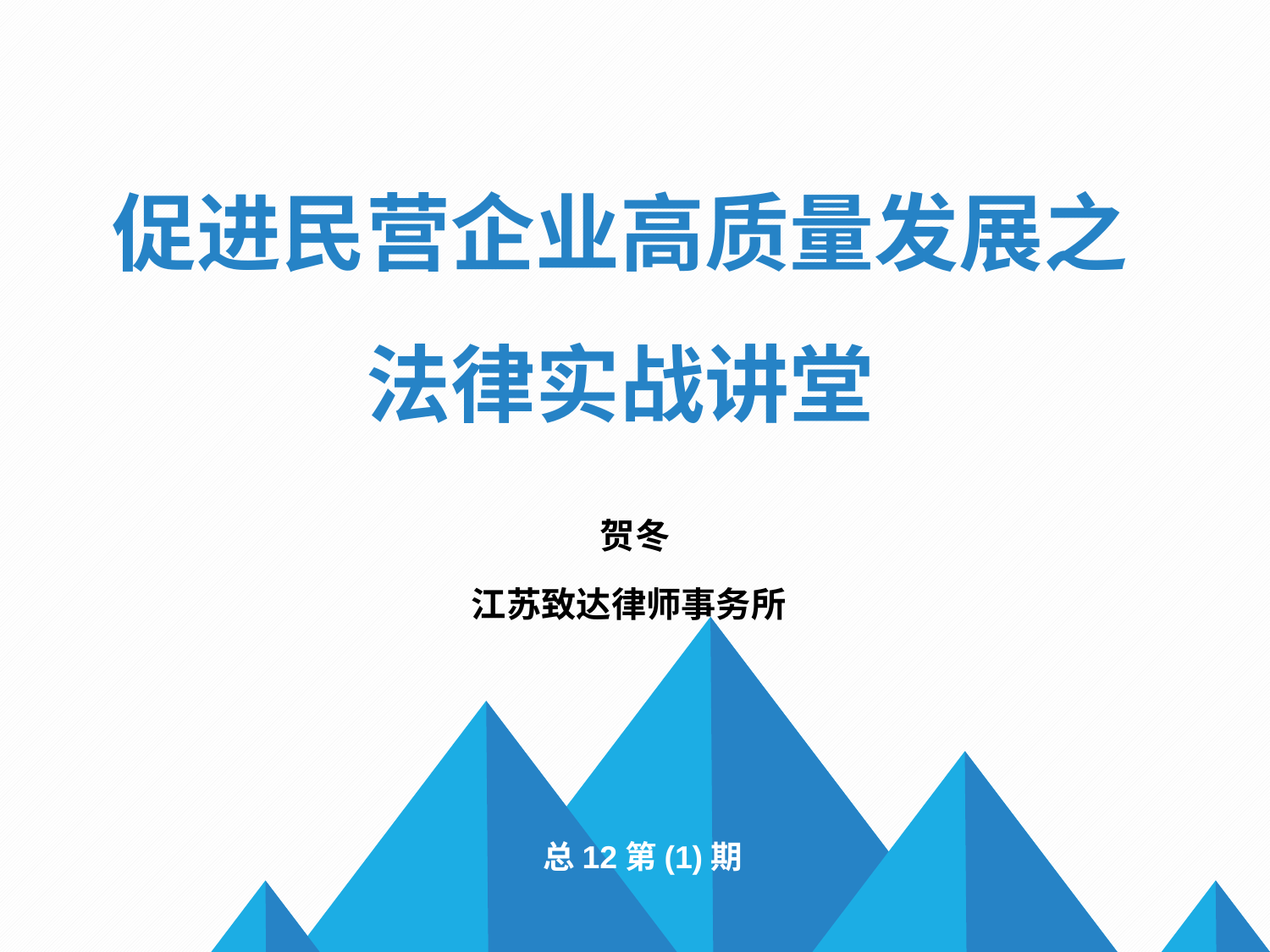

# 促进民营企业高质量发展之 法律实战讲堂
贺冬
江苏致达律师事务所

总12第(1)期
1